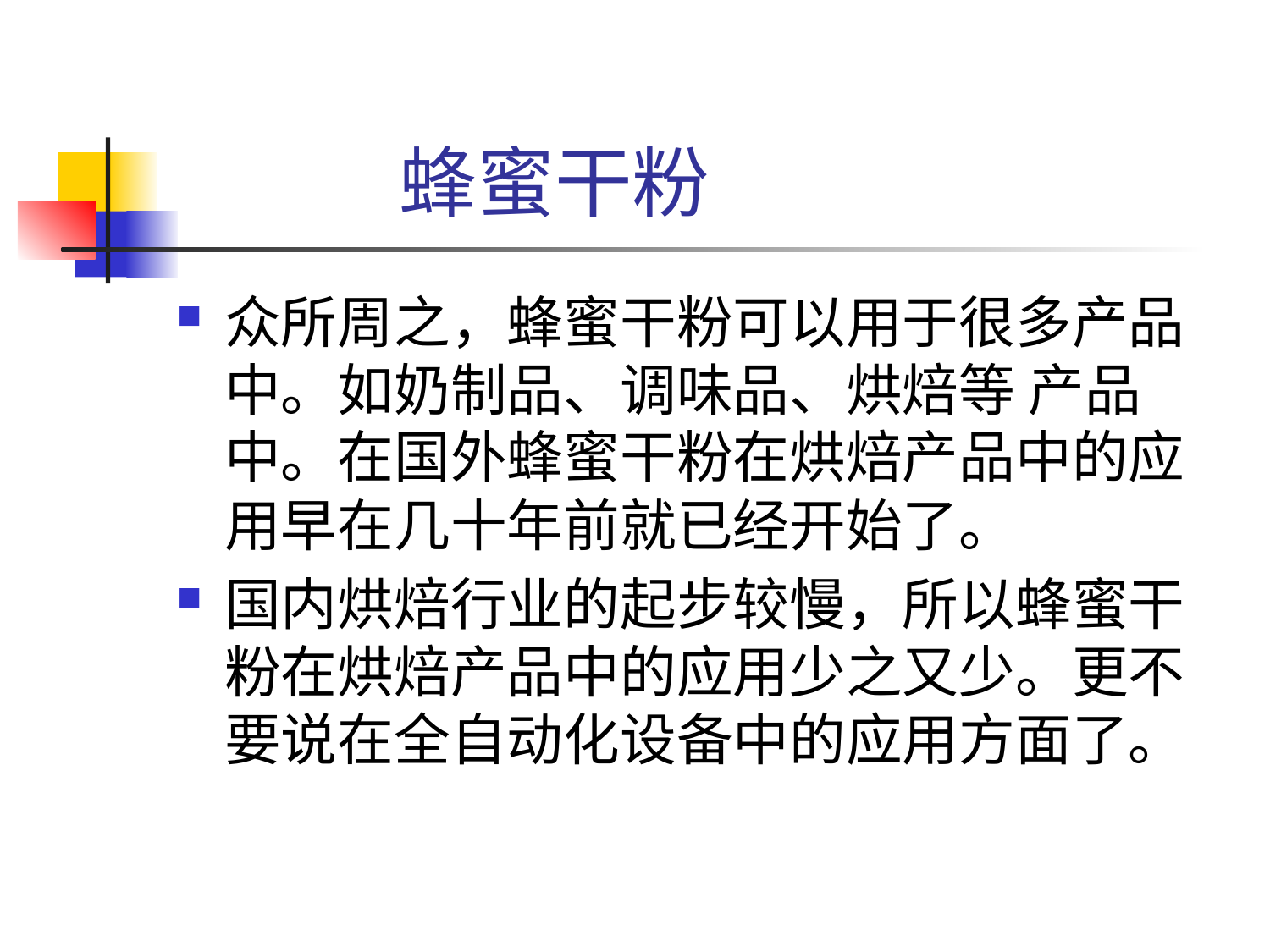

# 蜂蜜干粉
众所周之，蜂蜜干粉可以用于很多产品中。如奶制品、调味品、烘焙等 产品中。在国外蜂蜜干粉在烘焙产品中的应用早在几十年前就已经开始了。
国内烘焙行业的起步较慢，所以蜂蜜干粉在烘焙产品中的应用少之又少。更不要说在全自动化设备中的应用方面了。